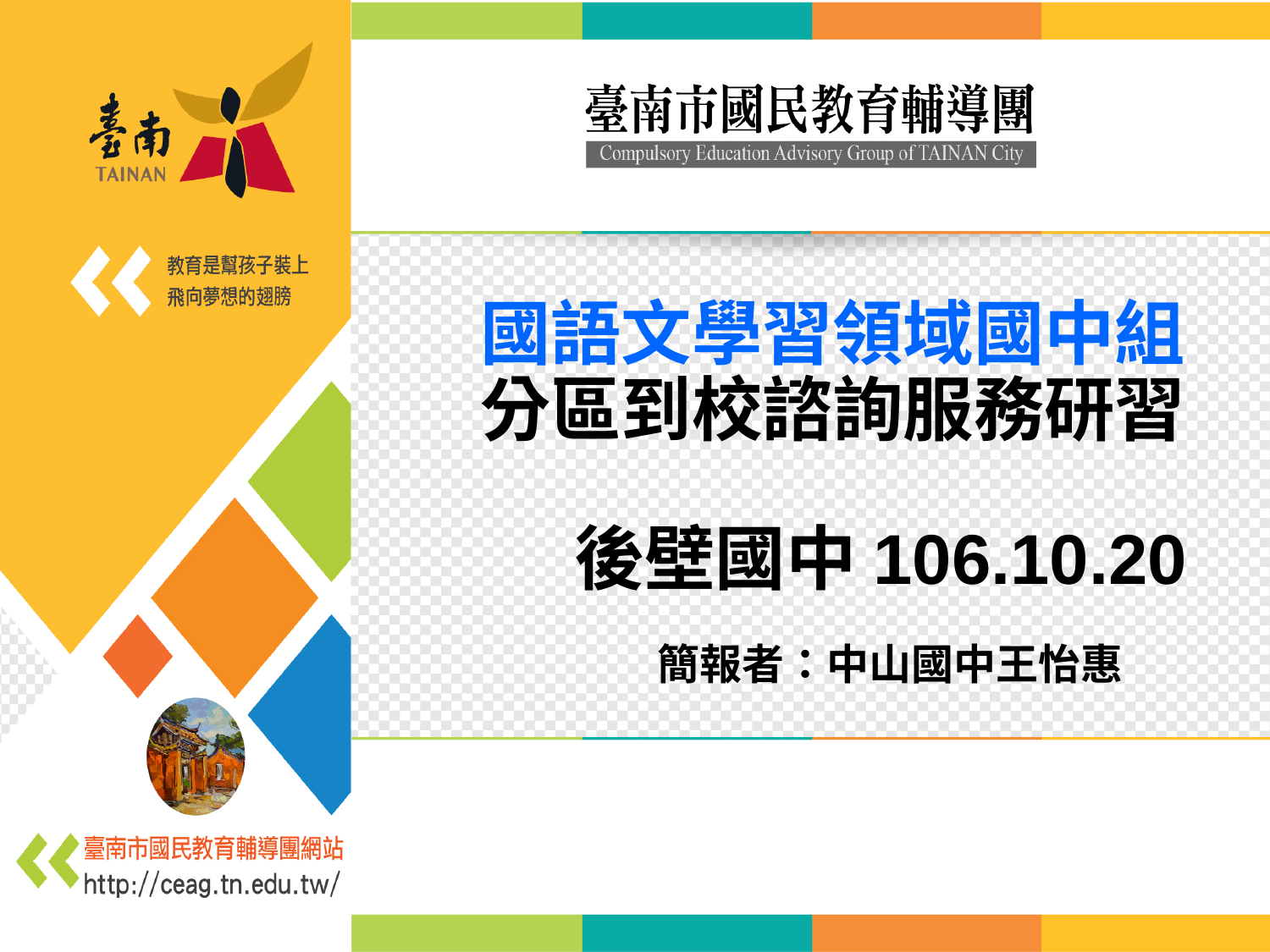

# 國語文學習領域國中組 分區到校諮詢服務研習
後壁國中106.10.20
簡報者：中山國中王怡惠